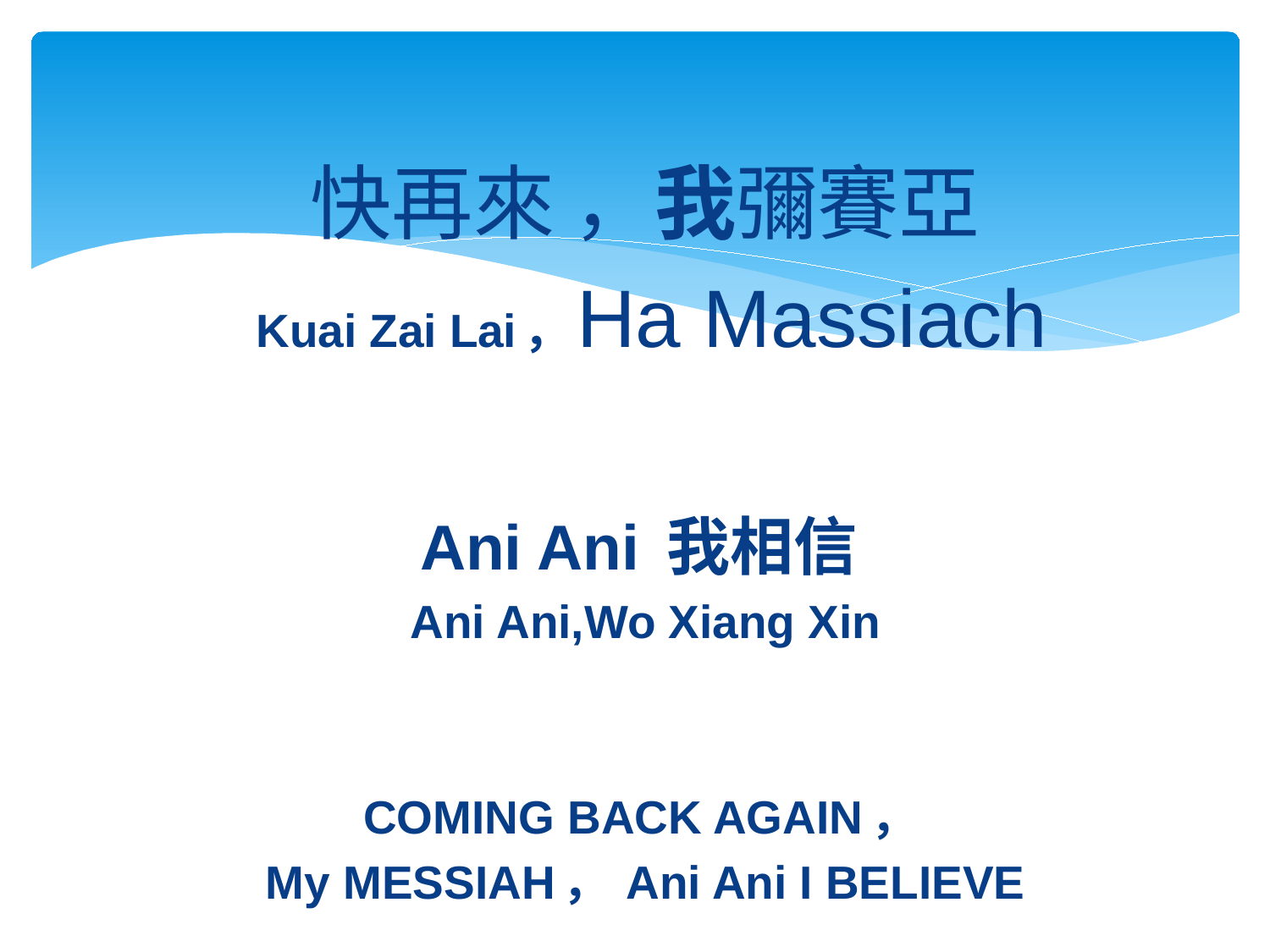

快再來 ，我彌賽亞
 Kuai Zai Lai，Ha Massiach

Ani Ani 我相信
Ani Ani,Wo Xiang Xin

COMING BACK AGAIN，
My MESSIAH， Ani Ani I BELIEVE